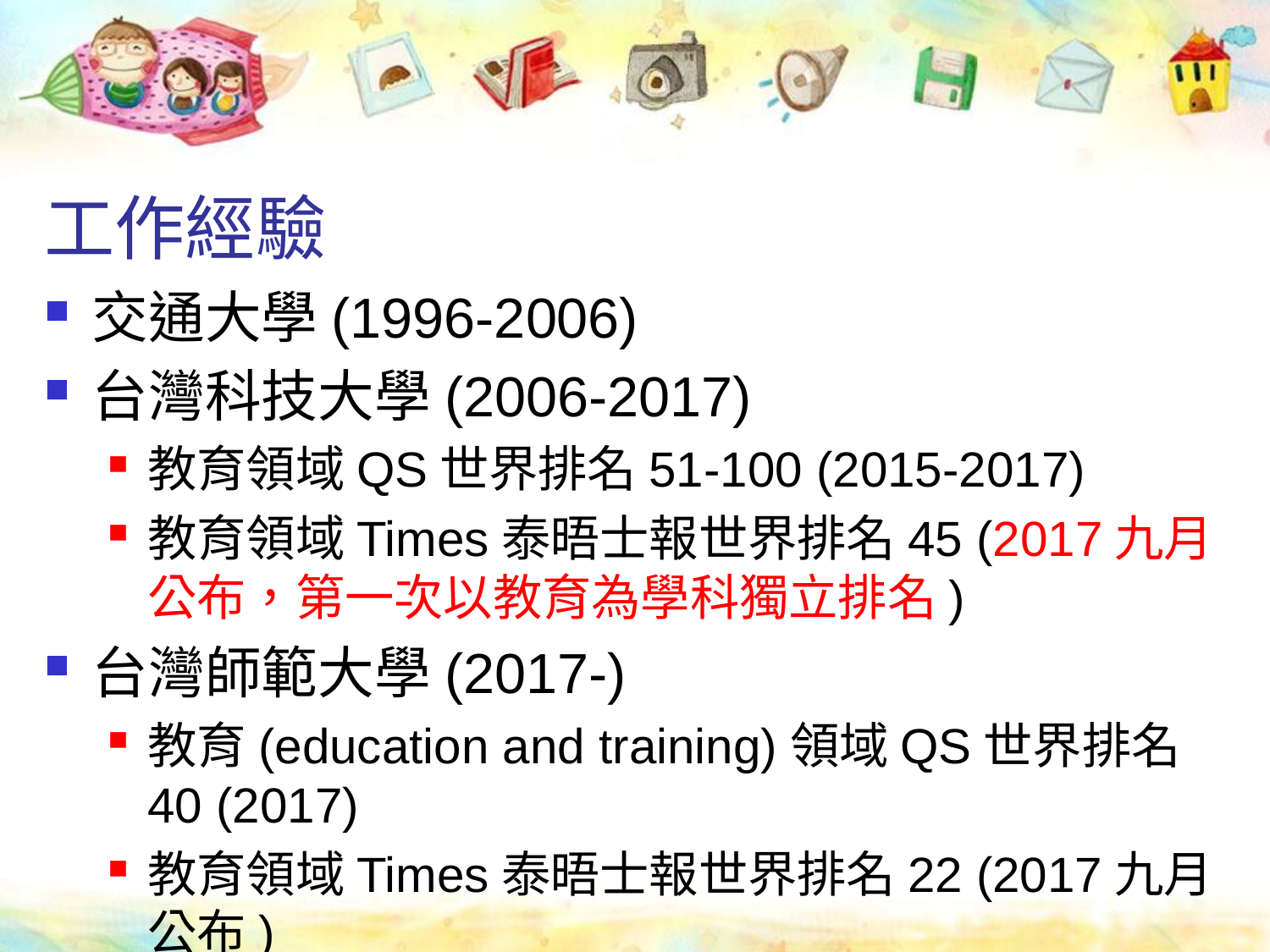

# 工作經驗
交通大學(1996-2006)
台灣科技大學(2006-2017)
教育領域QS世界排名51-100 (2015-2017)
教育領域Times泰晤士報世界排名45 (2017九月公布，第一次以教育為學科獨立排名)
台灣師範大學(2017-)
教育(education and training)領域QS世界排名40 (2017)
教育領域Times泰晤士報世界排名22 (2017九月公布)